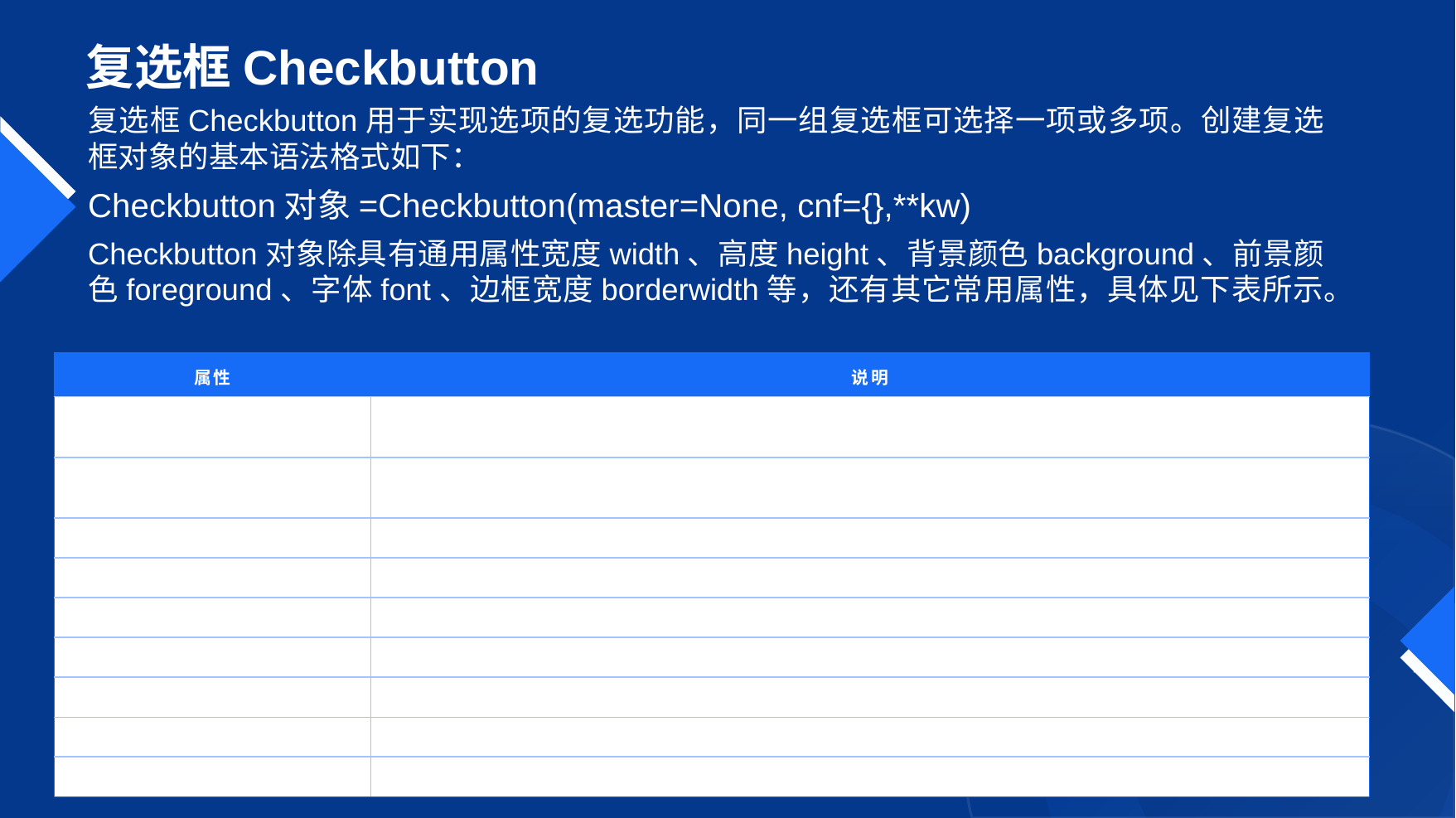

# 复选框Checkbutton
复选框Checkbutton用于实现选项的复选功能，同一组复选框可选择一项或多项。创建复选框对象的基本语法格式如下：
Checkbutton对象=Checkbutton(master=None, cnf={},**kw)
Checkbutton对象除具有通用属性宽度width、高度height、背景颜色background、前景颜色foreground、字体font、边框宽度borderwidth等，还有其它常用属性，具体见下表所示。

| 属性 | 说明 |
| --- | --- |
| activebackground | 鼠标滑过时复选框的背景颜色 |
| activeforeground | 鼠标滑过时复选框的前景颜色 |
| highlightcolor | 复选框高亮边框颜色，当复选框获取焦点时显示 |
| text | 复选按钮旁边的文本。多行文本可以用“\n”来换行 |
| justify | 多行文本的对齐方式：居中（CENTER，默认值）、靠左（LEFT）或靠右（RIGHT） |
| variable | 指定复选框选中时设置的变量名 |
| onvalue | 复选框选中（有效）时变量的值 |
| offvalue | 复选框未选中（无效）时变量的值 |
| command | 复选框选中时执行的命令（函数） |